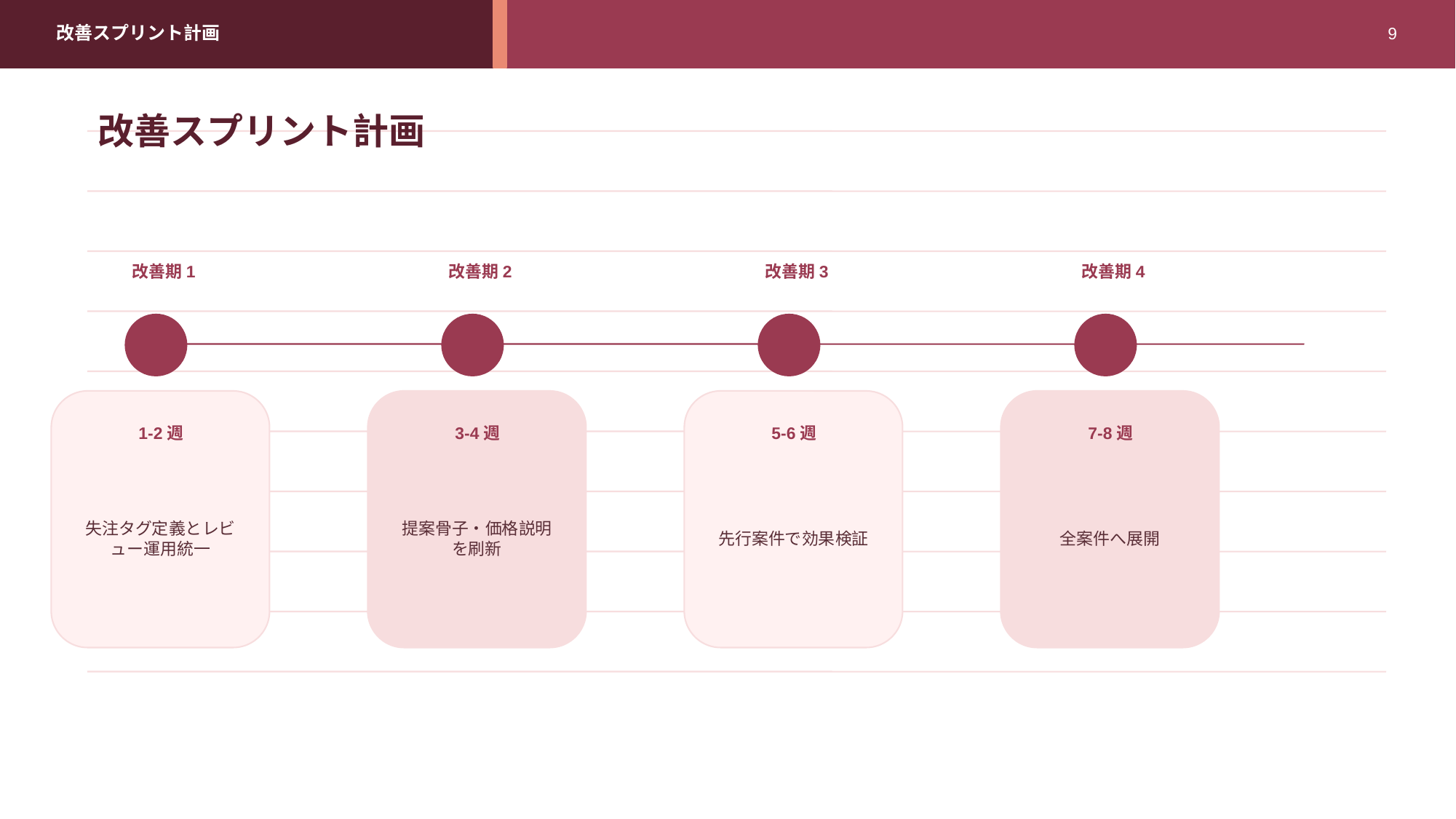

改善スプリント計画
9
改善スプリント計画

改善期1
改善期2
改善期3
改善期4

1-2週
3-4週
5-6週
7-8週

失注タグ定義とレビュー運用統一
提案骨子・価格説明を刷新
先行案件で効果検証
全案件へ展開